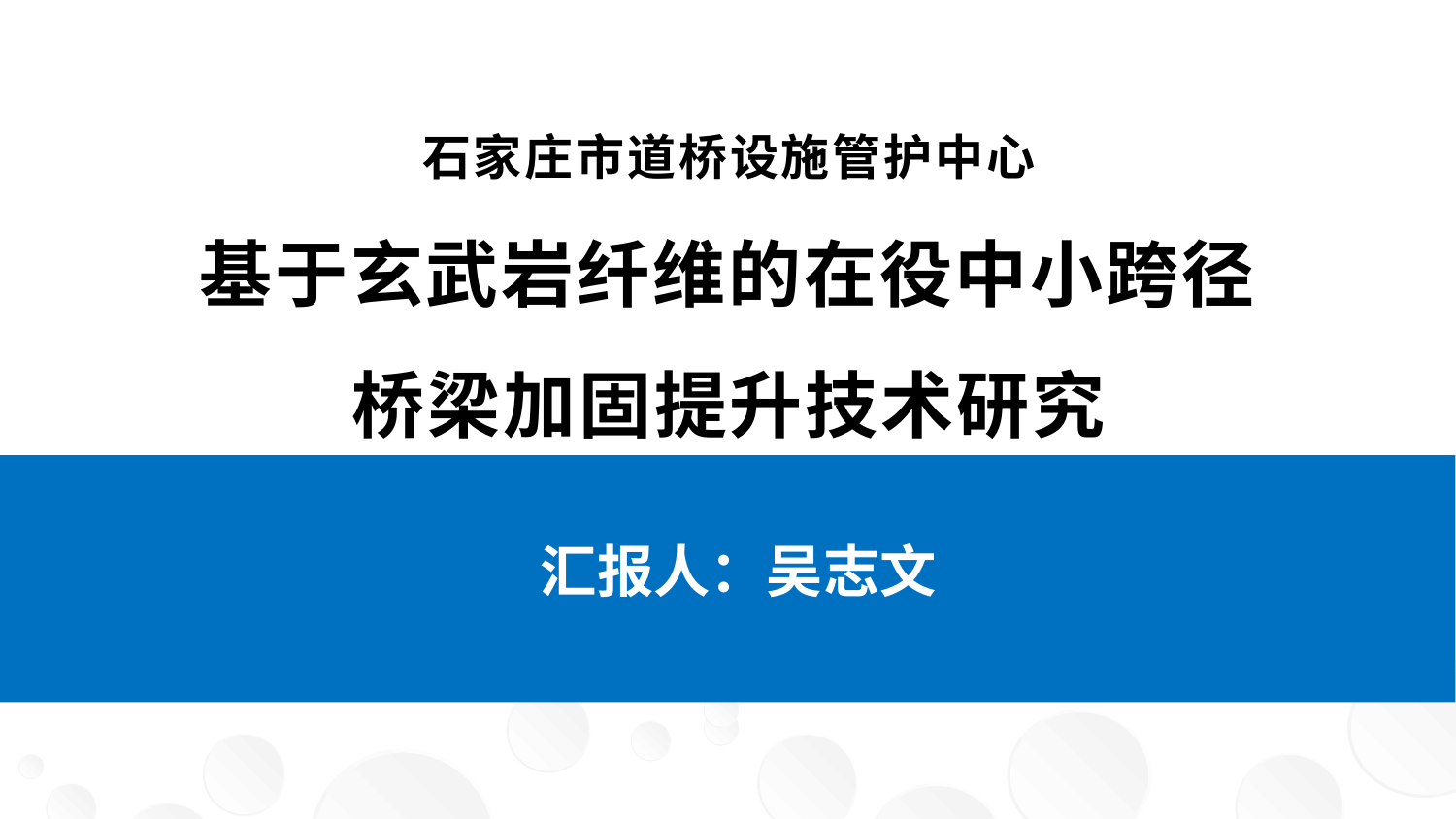

石家庄市道桥设施管护中心
基于玄武岩纤维的在役中小跨径桥梁加固提升技术研究

汇报人：吴志文